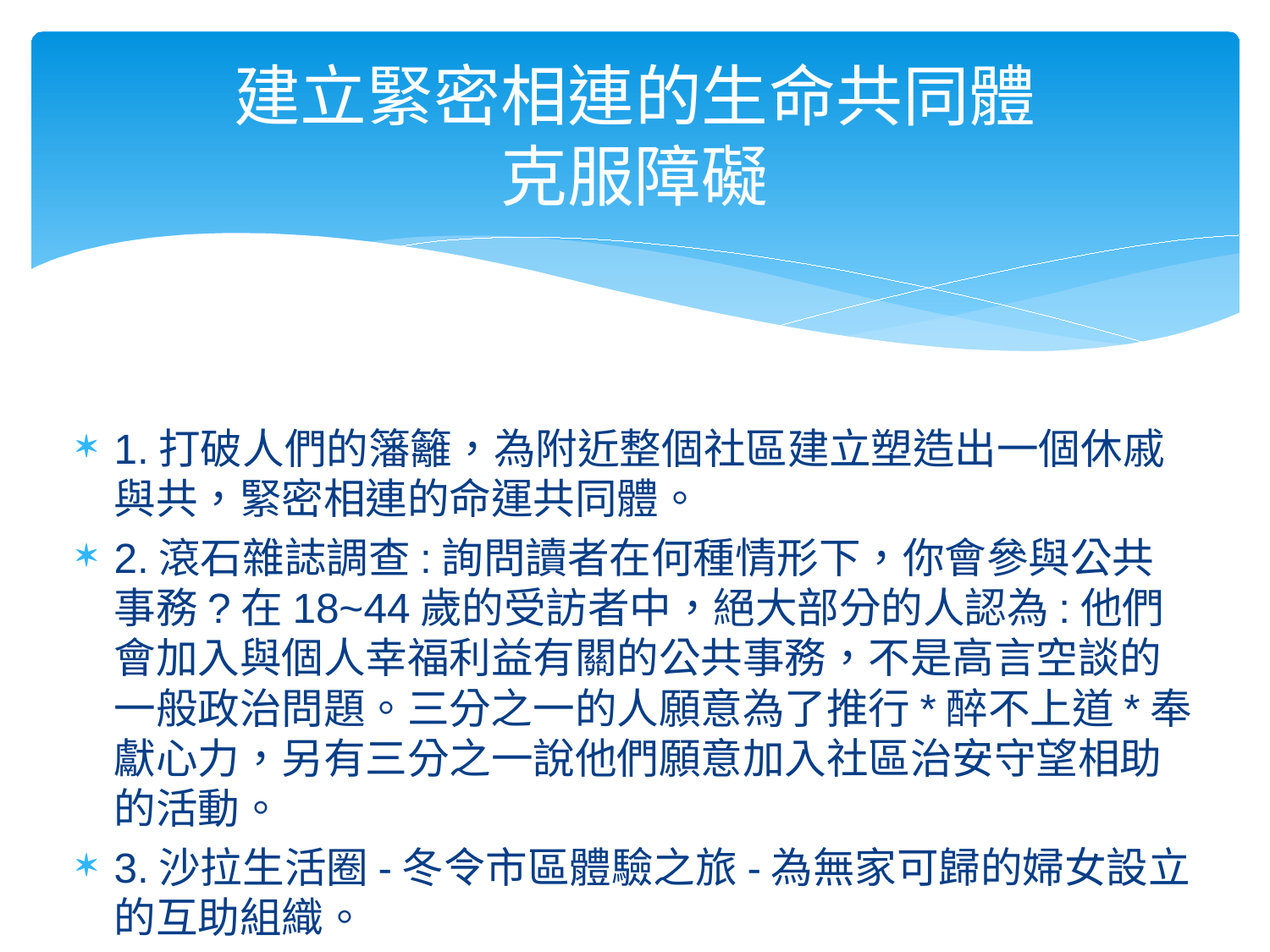

# 建立緊密相連的生命共同體 克服障礙
1.打破人們的籓籬，為附近整個社區建立塑造出一個休戚與共，緊密相連的命運共同體。
2.滾石雜誌調查:詢問讀者在何種情形下，你會參與公共事務?在18~44歲的受訪者中，絕大部分的人認為:他們會加入與個人幸福利益有關的公共事務，不是高言空談的一般政治問題。三分之一的人願意為了推行*醉不上道*奉獻心力，另有三分之一說他們願意加入社區治安守望相助的活動。
3.沙拉生活圈-冬令市區體驗之旅-為無家可歸的婦女設立的互助組織。